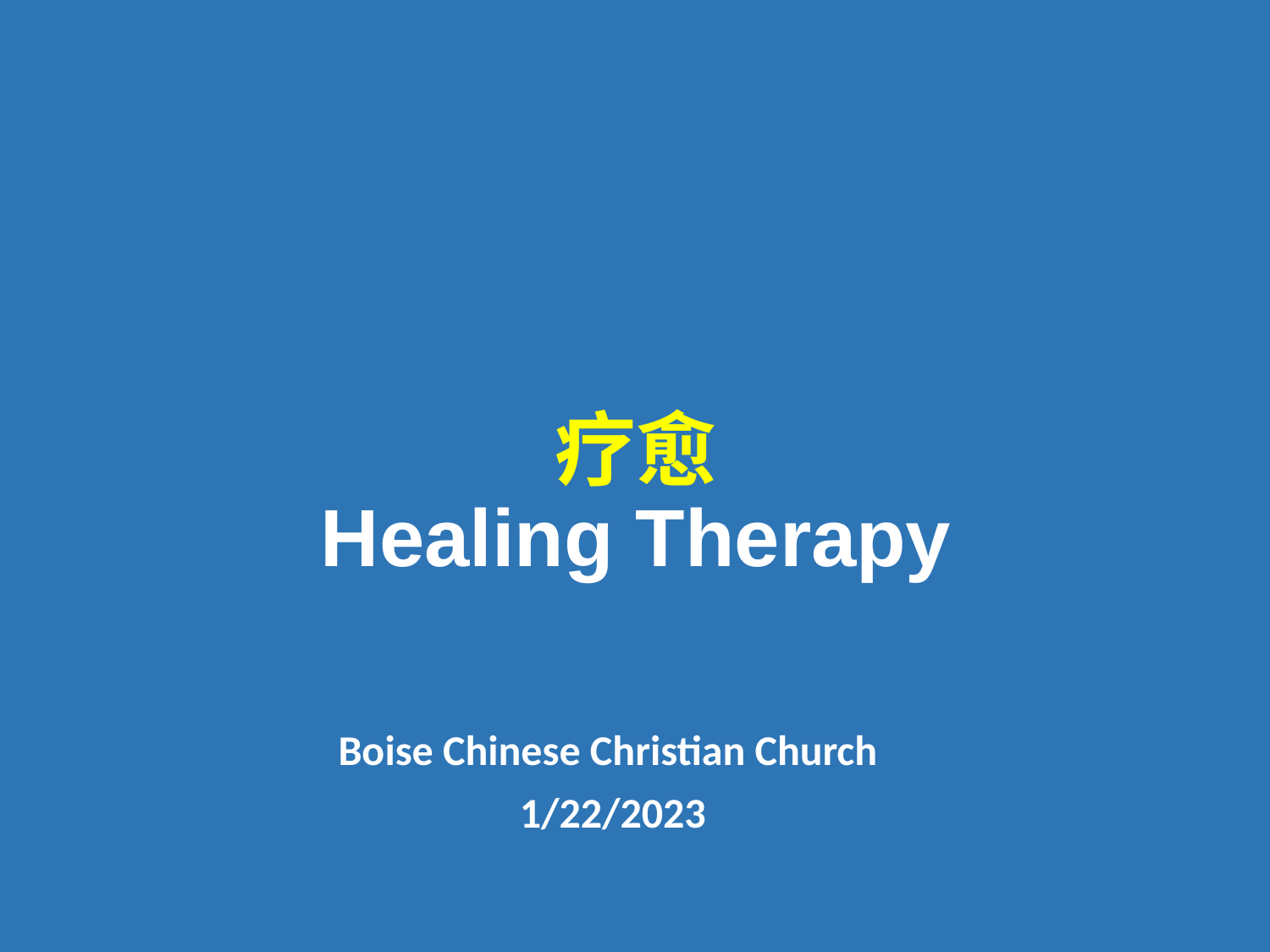

# 疗愈 Healing Therapy
Boise Chinese Christian Church
1/22/2023